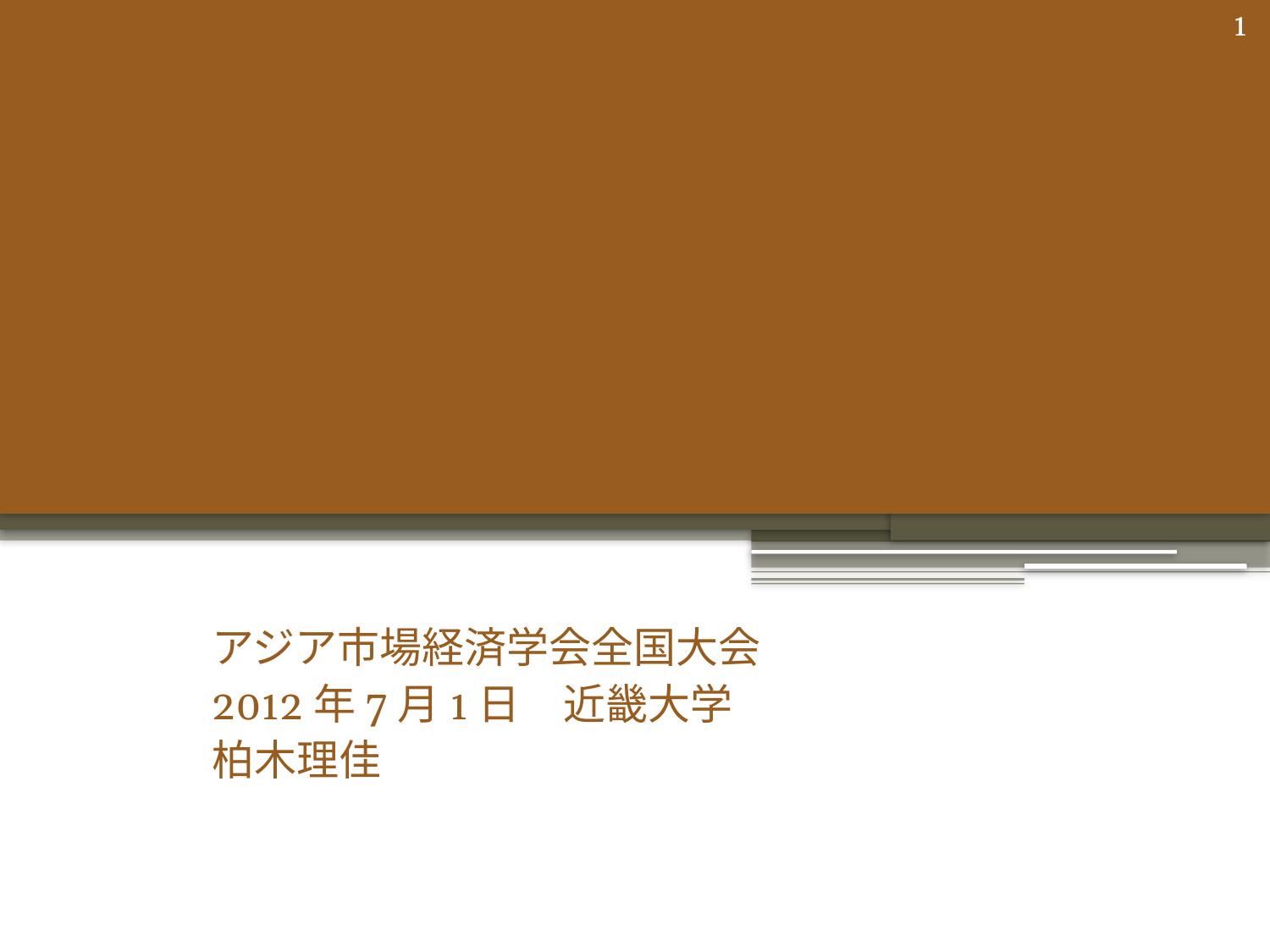

# 中国国有企業における 企業統治制度改革と問題点 独立取締役と 証券市場における証券監督管理委員会 の役割を中心に
1
アジア市場経済学会全国大会
2012年7月1日　近畿大学
柏木理佳